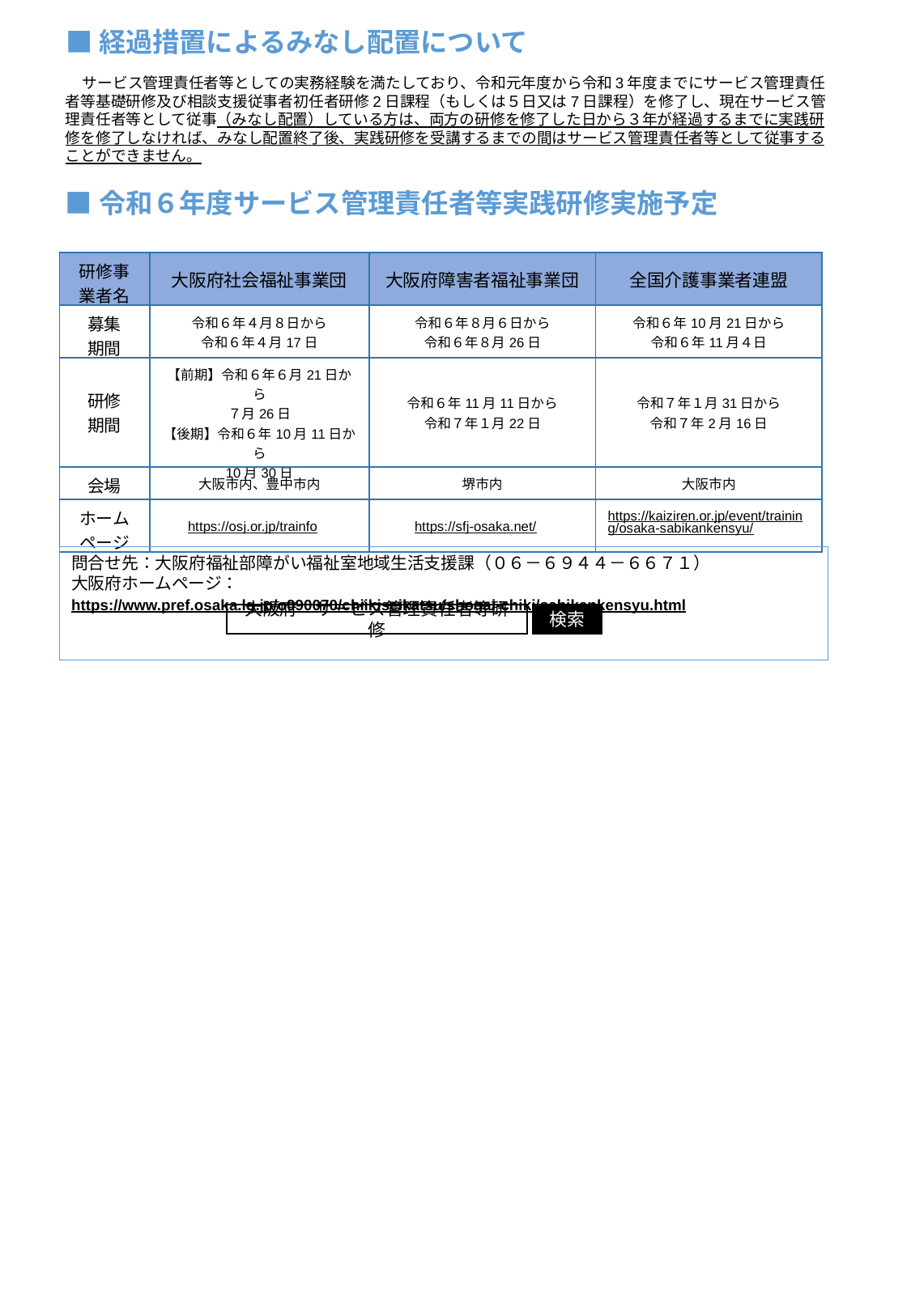

■経過措置によるみなし配置について
　サービス管理責任者等としての実務経験を満たしており、令和元年度から令和3年度までにサービス管理責任者等基礎研修及び相談支援従事者初任者研修2日課程（もしくは５日又は7日課程）を修了し、現在サービス管理責任者等として従事（みなし配置）している方は、両方の研修を修了した日から３年が経過するまでに実践研修を修了しなければ、みなし配置終了後、実践研修を受講するまでの間はサービス管理責任者等として従事することができません。
■令和６年度サービス管理責任者等実践研修実施予定
| 研修事業者名 | 大阪府社会福祉事業団 | 大阪府障害者福祉事業団 | 全国介護事業者連盟 |
| --- | --- | --- | --- |
| 募集 期間 | 令和６年４月８日から 令和６年４月17日 | 令和６年８月６日から 令和６年８月26日 | 令和６年10月21日から 令和６年11月４日 |
| 研修 期間 | 【前期】令和６年６月21日から ７月26日 【後期】令和６年10月11日から 10月30日 | 令和６年11月11日から 令和７年１月22日 | 令和７年１月31日から 令和７年2月16日 |
| 会場 | 大阪市内、豊中市内 | 堺市内 | 大阪市内 |
| ホームページ | https://osj.or.jp/trainfo | https://sfj-osaka.net/ | https://kaiziren.or.jp/event/training/osaka-sabikankensyu/ |
問合せ先：大阪府福祉部障がい福祉室地域生活支援課（０６－６９４４－６６７１）
大阪府ホームページ：https://www.pref.osaka.lg.jp/o090070/chiikiseikatsu/shogai-chiki/sabikankensyu.html

大阪府　サービス管理責任者等研修
検索